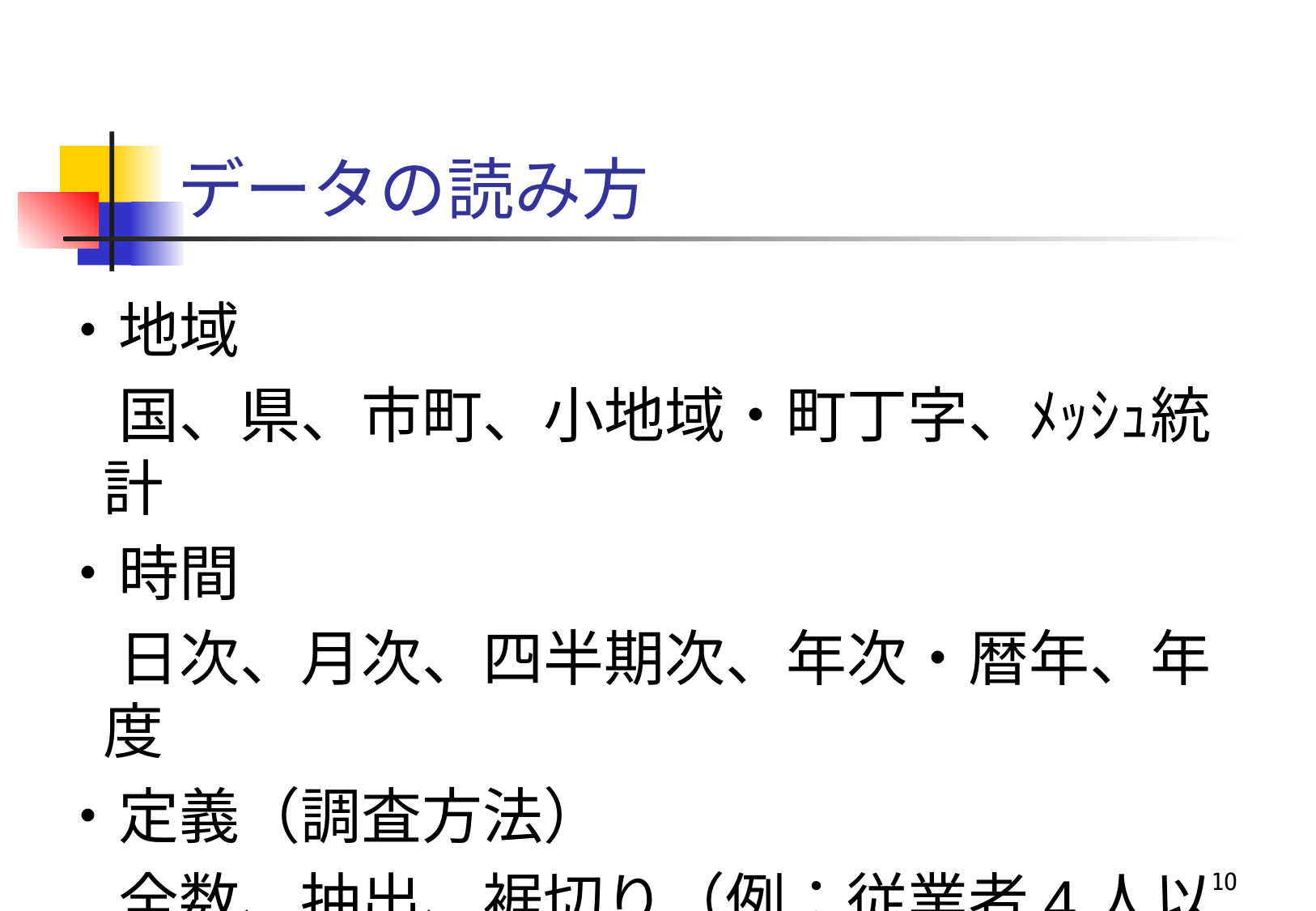

# データの読み方
・地域
　国、県、市町、小地域・町丁字、ﾒｯｼｭ統計
・時間
　日次、月次、四半期次、年次・暦年、年度
・定義（調査方法）
　全数、抽出、裾切り（例：従業者4人以上）
10